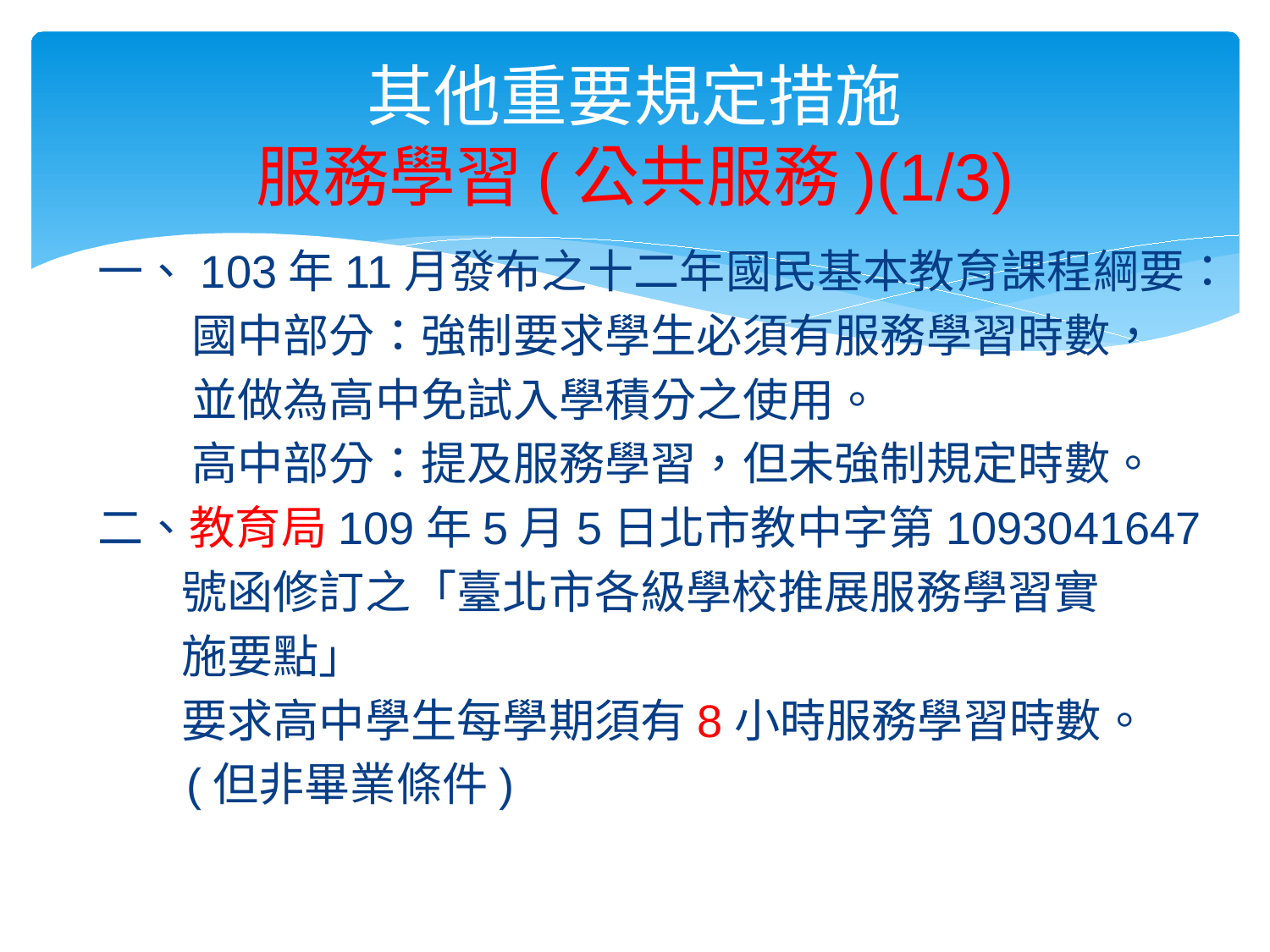

# 其他重要規定措施 服務學習(公共服務)(1/3)
一、103年11月發布之十二年國民基本教育課程綱要：
        國中部分：強制要求學生必須有服務學習時數，
        並做為高中免試入學積分之使用。
        高中部分：提及服務學習，但未強制規定時數。
二、教育局109年5月5日北市教中字第1093041647
       號函修訂之「臺北市各級學校推展服務學習實
       施要點」
       要求高中學生每學期須有8小時服務學習時數。
       (但非畢業條件)